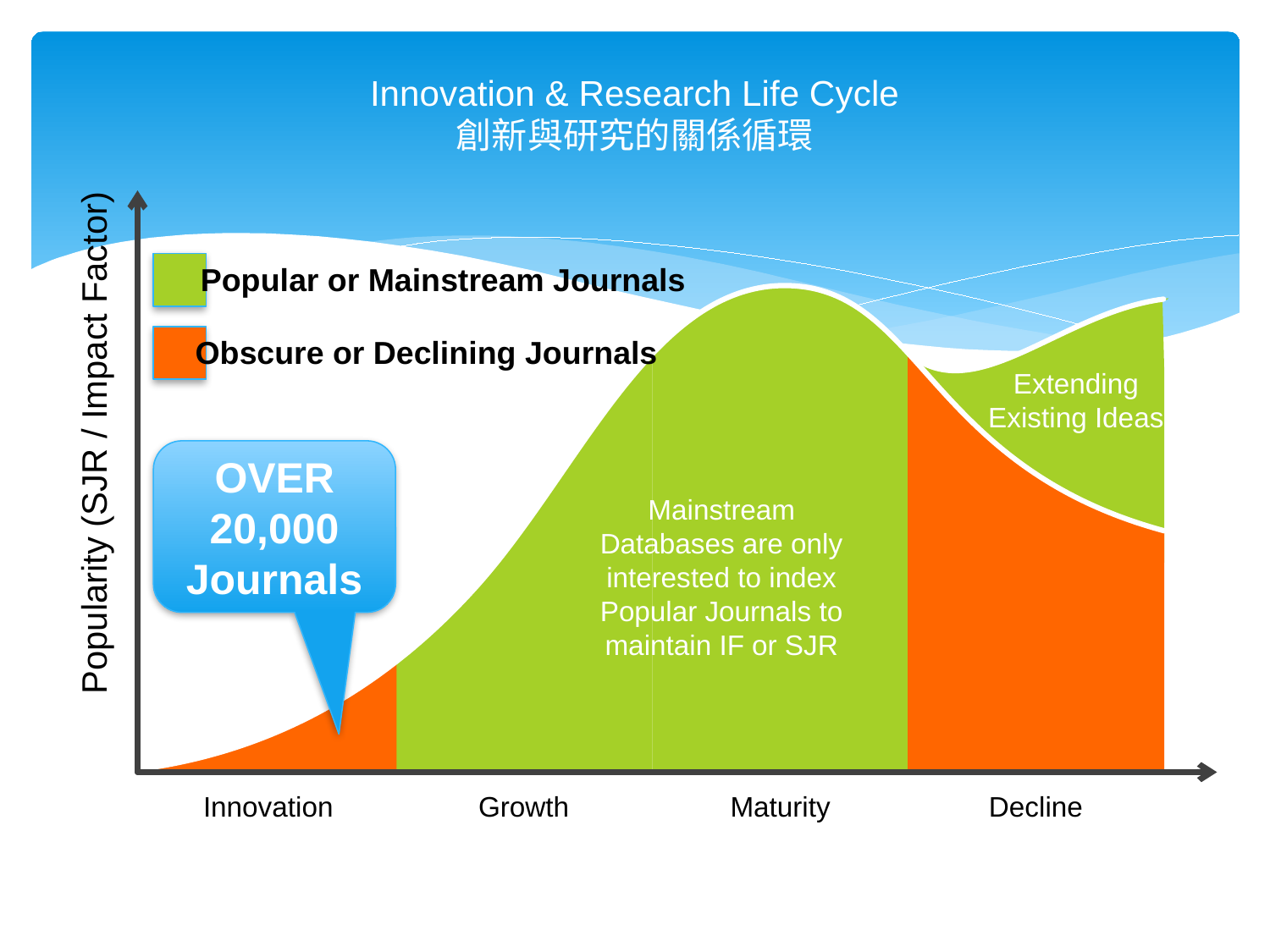

Innovation & Research Life Cycle
創新與研究的關係循環

Extending
Existing Ideas
Popularity (SJR / Impact Factor)

Innovation
Growth
Maturity
Decline

Popular or Mainstream Journals

Obscure or Declining Journals
OVER 20,000
Journals
Mainstream Databases are only interested to index Popular Journals to maintain IF or SJR